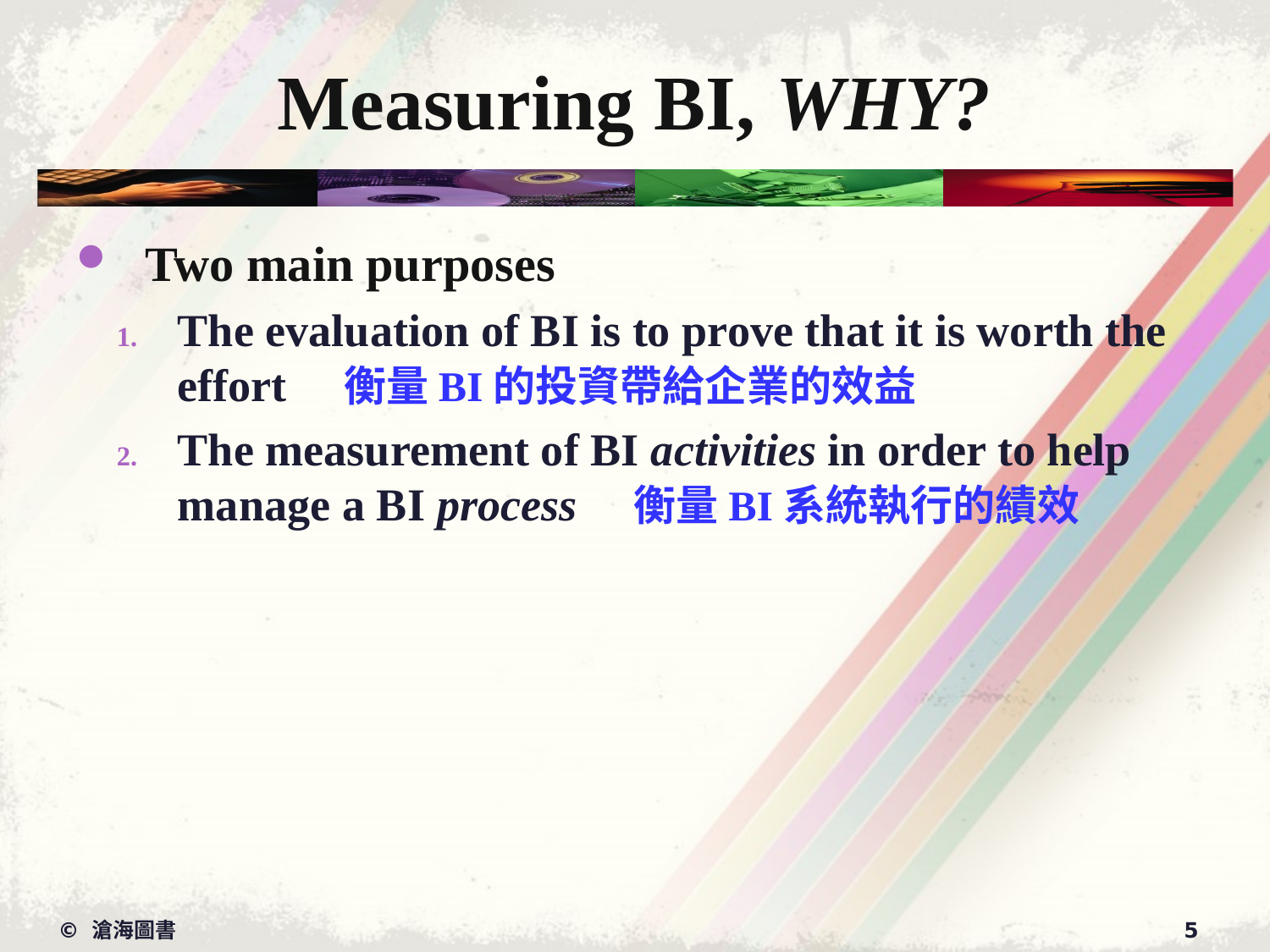

# Measuring BI, WHY?
Two main purposes
The evaluation of BI is to prove that it is worth the effort    衡量BI的投資帶給企業的效益
The measurement of BI activities in order to help manage a BI process    衡量BI系統執行的績效

© 滄海圖書
5